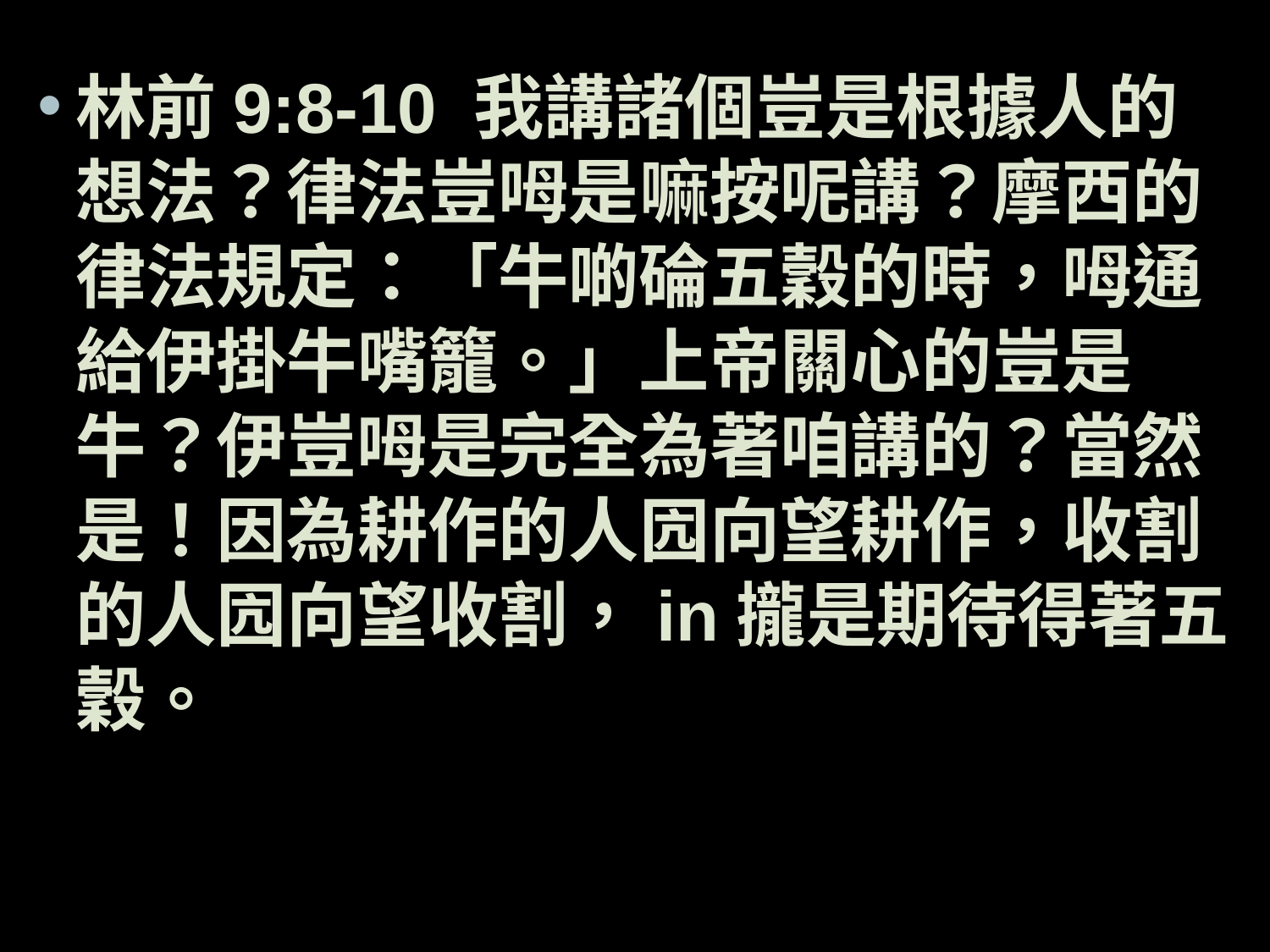

林前9:8-10 我講諸個豈是根據人的想法？律法豈呣是嘛按呢講？摩西的律法規定：「牛啲碖五穀的時，呣通給伊掛牛嘴籠。」上帝關心的豈是牛？伊豈呣是完全為著咱講的？當然是！因為耕作的人囥向望耕作，收割的人囥向望收割，in攏是期待得著五穀。